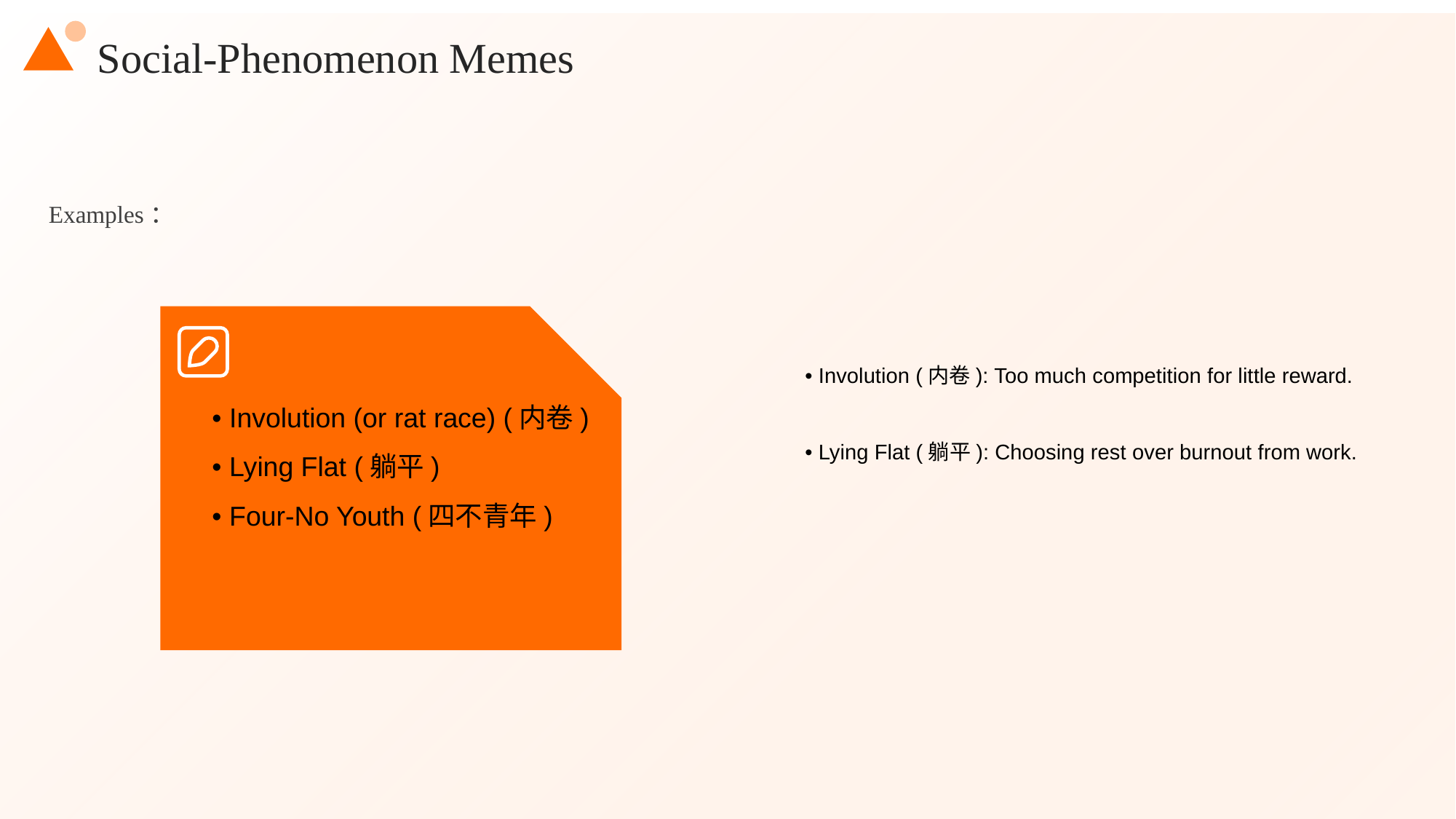

Social-Phenomenon Memes

Examples：

• Involution (内卷): Too much competition for little reward.

• Lying Flat (躺平): Choosing rest over burnout from work.

• Involution (or rat race) (内卷)
• Lying Flat (躺平)
• Four-No Youth (四不青年)